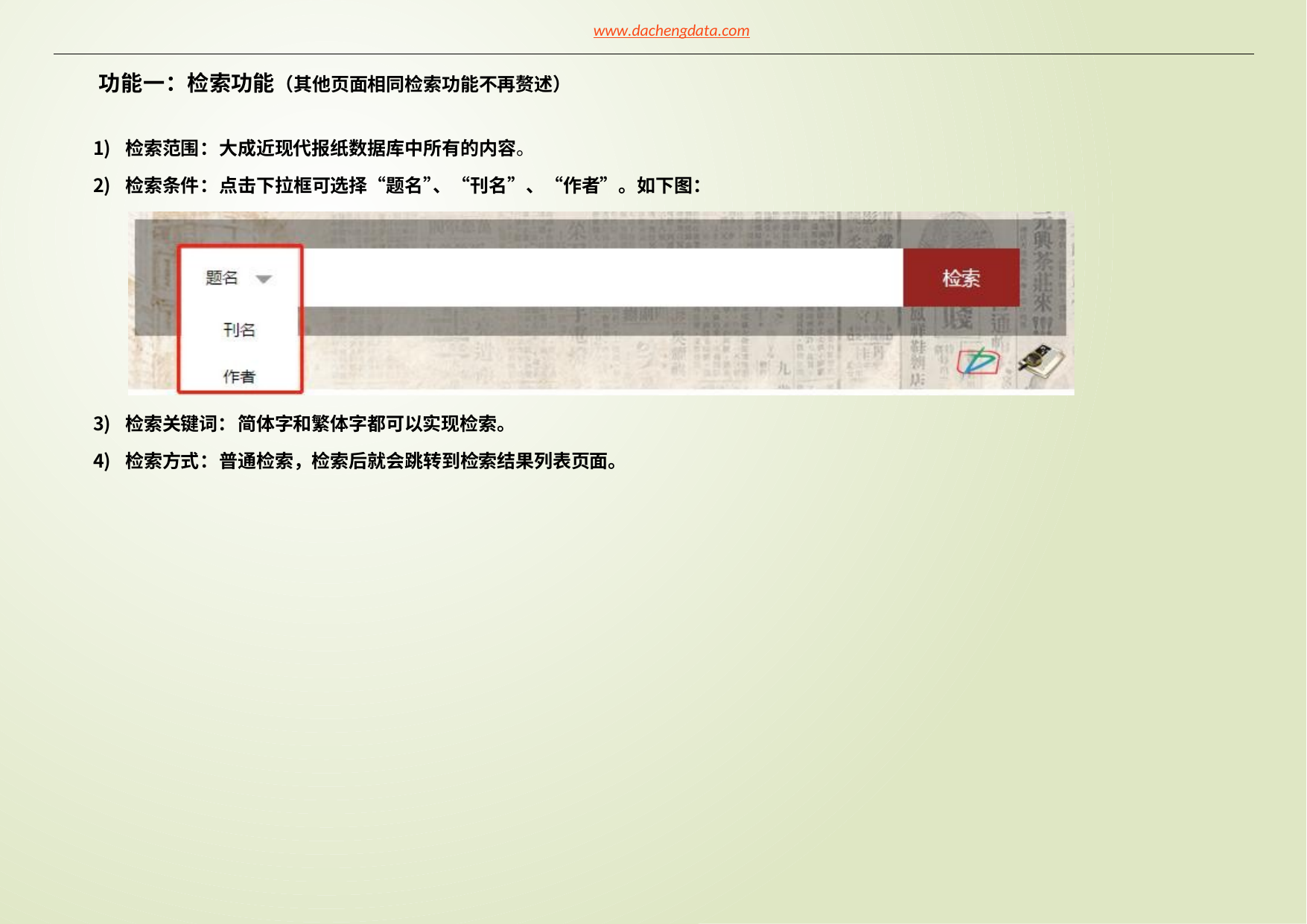

www.dachengdata.com

功能一：检索功能（其他页面相同检索功能不再赘述）

检索范围：大成近现代报纸数据库中所有的内容。
检索条件：点击下拉框可选择“题名”、“刊名”、“作者”。如下图：

检索关键词：简体字和繁体字都可以实现检索。
检索方式：普通检索，检索后就会跳转到检索结果列表页面。